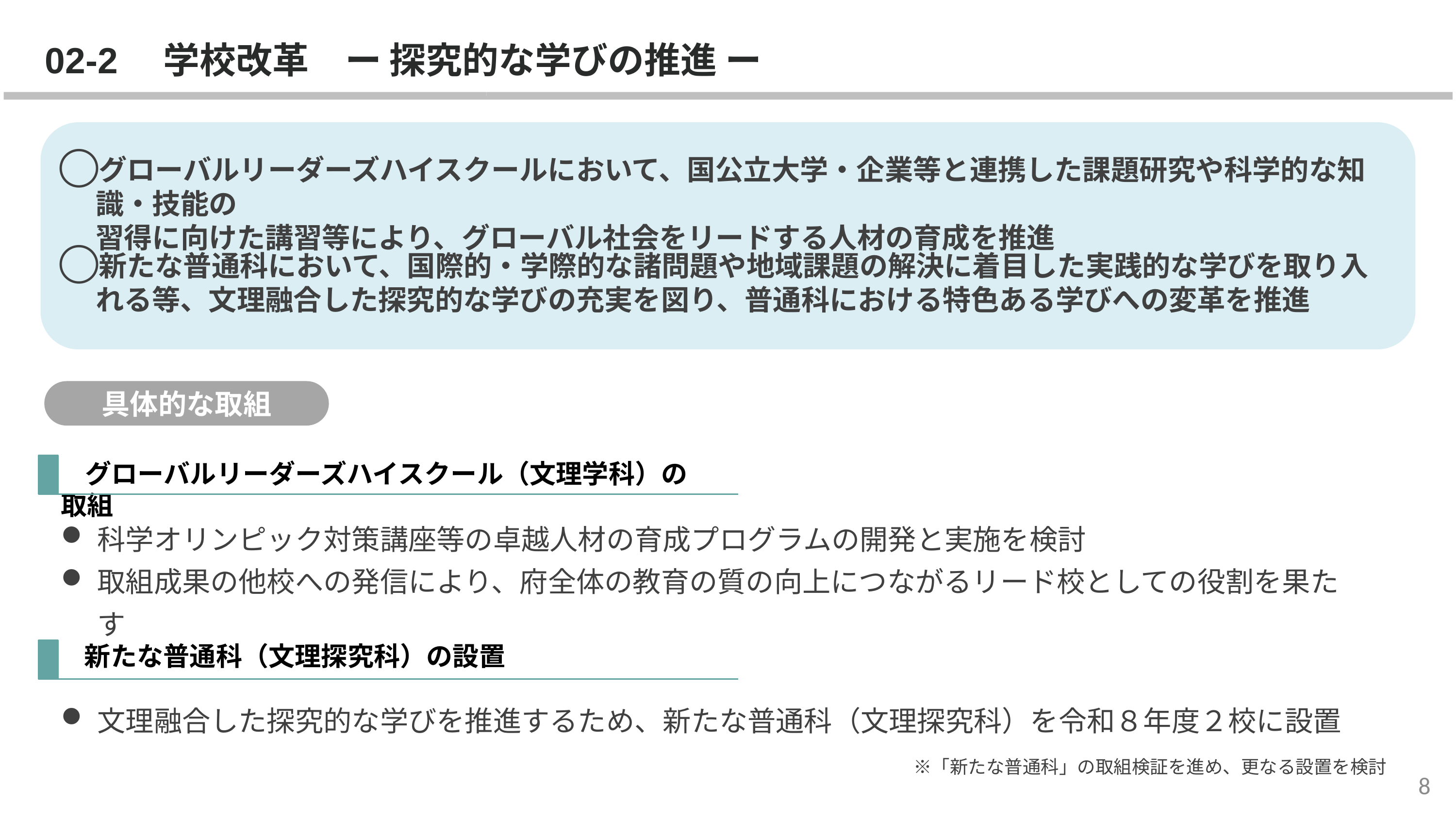

02-2　学校改革　ー 探究的な学びの推進 ー

グローバルリーダーズハイスクールにおいて、国公立大学・企業等と連携した課題研究や科学的な知識・技能の
習得に向けた講習等により、グローバル社会をリードする人材の育成を推進
新たな普通科において、国際的・学際的な諸問題や地域課題の解決に着目した実践的な学びを取り入れる等、文理融合した探究的な学びの充実を図り、普通科における特色ある学びへの変革を推進
具体的な取組
　グローバルリーダーズハイスクール（文理学科）の取組

科学オリンピック対策講座等の卓越人材の育成プログラムの開発と実施を検討
取組成果の他校への発信により、府全体の教育の質の向上につながるリード校としての役割を果たす
　新たな普通科（文理探究科）の設置

文理融合した探究的な学びを推進するため、新たな普通科（文理探究科）を令和８年度２校に設置
　　※「新たな普通科」の取組検証を進め、更なる設置を検討
8